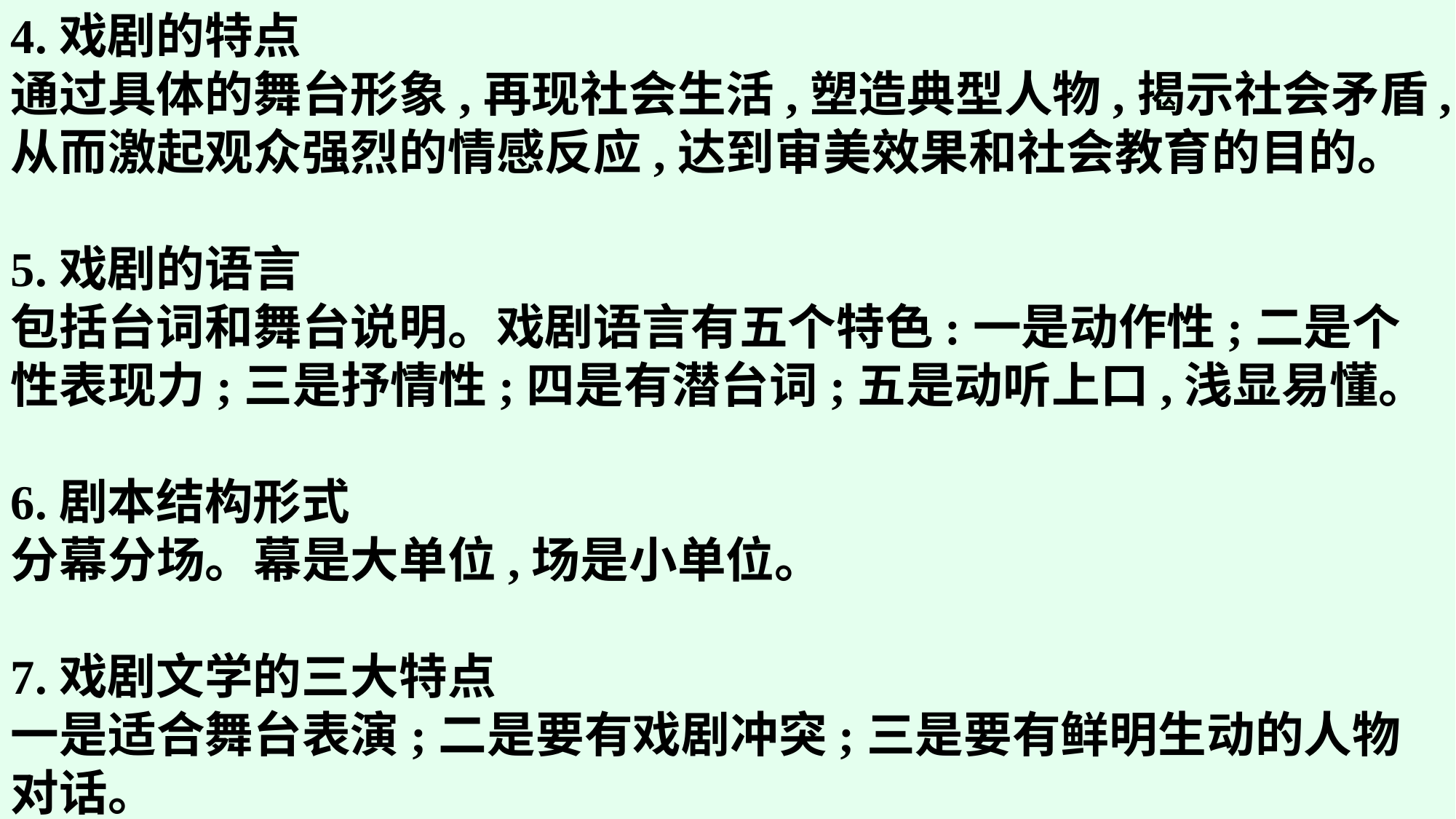

4.戏剧的特点
通过具体的舞台形象,再现社会生活,塑造典型人物,揭示社会矛盾,从而激起观众强烈的情感反应,达到审美效果和社会教育的目的。

5.戏剧的语言
包括台词和舞台说明。戏剧语言有五个特色:一是动作性;二是个性表现力;三是抒情性;四是有潜台词;五是动听上口,浅显易懂。

6.剧本结构形式
分幕分场。幕是大单位,场是小单位。

7.戏剧文学的三大特点
一是适合舞台表演;二是要有戏剧冲突;三是要有鲜明生动的人物对话。